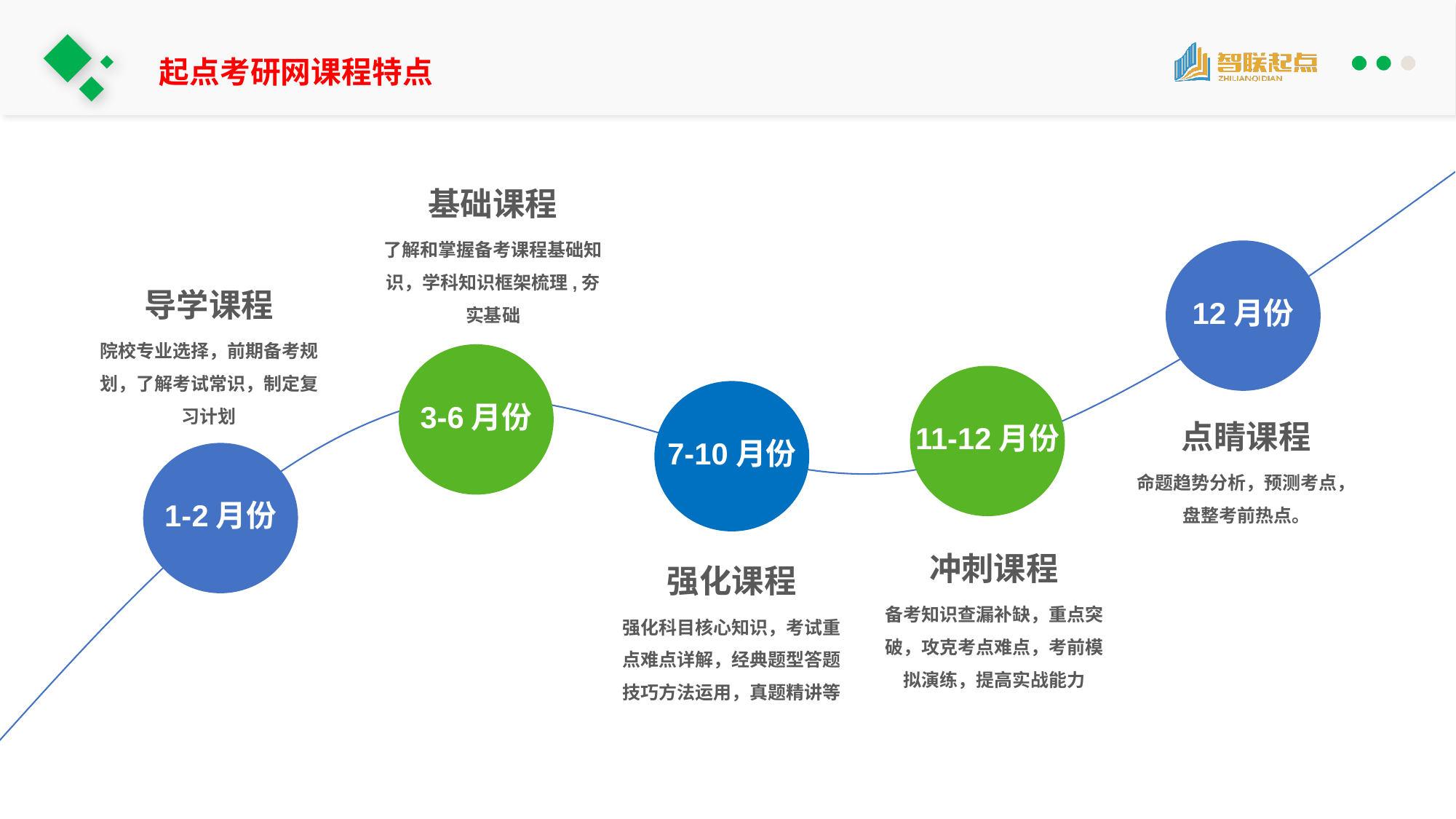

起点考研网课程特点
基础课程

了解和掌握备考课程基础知识，学科知识框架梳理,夯实基础

12月份
导学课程
院校专业选择，前期备考规划，了解考试常识，制定复习计划

3-6月份

11-12月份

7-10月份
点睛课程

1-2月份
命题趋势分析，预测考点，盘整考前热点。
冲刺课程
强化课程
备考知识查漏补缺，重点突破，攻克考点难点，考前模拟演练，提高实战能力
强化科目核心知识，考试重点难点详解，经典题型答题技巧方法运用，真题精讲等